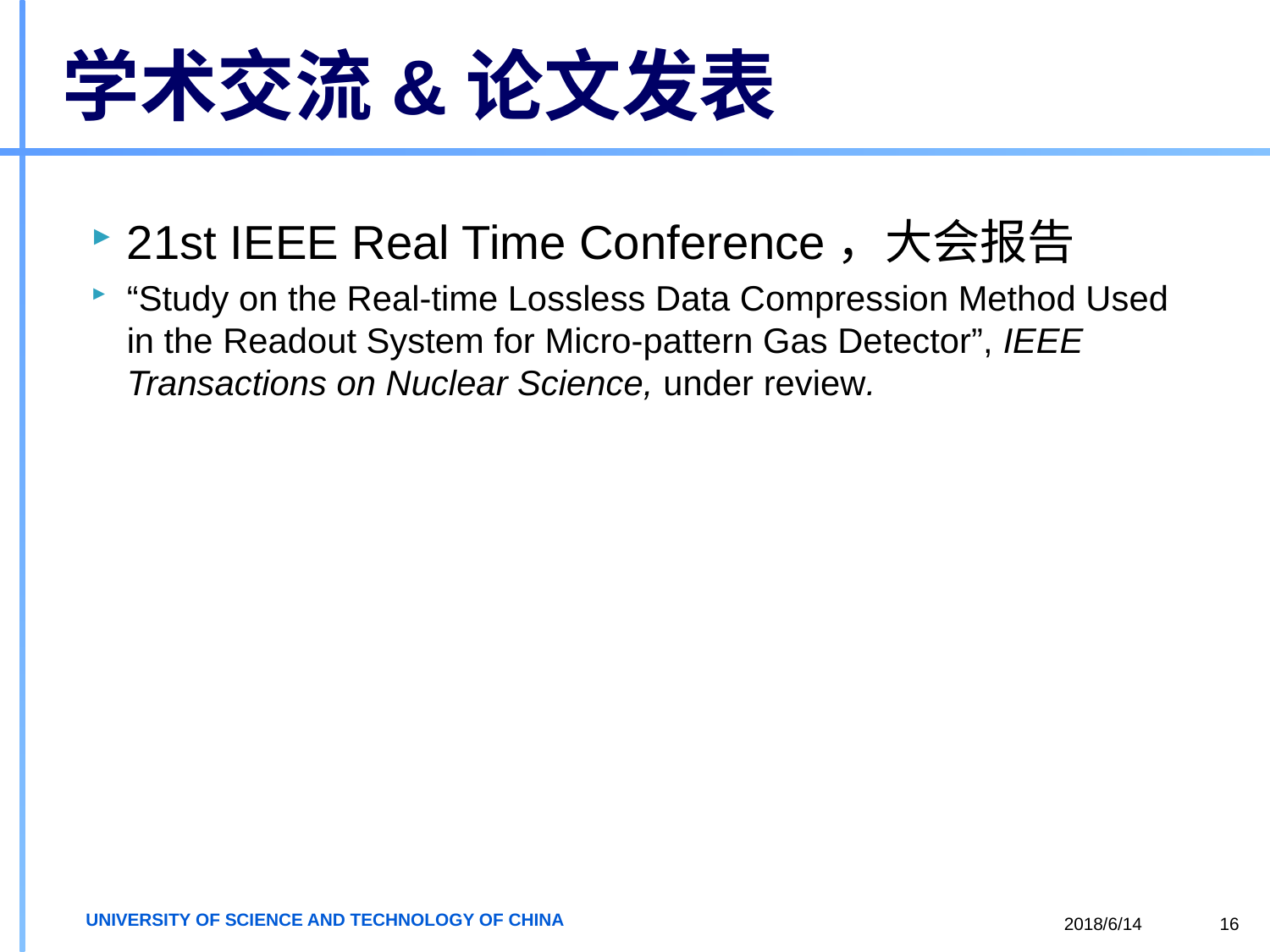

# 学术交流&论文发表
21st IEEE Real Time Conference，大会报告
“Study on the Real-time Lossless Data Compression Method Used in the Readout System for Micro-pattern Gas Detector”, IEEE Transactions on Nuclear Science, under review.
2018/6/14
16